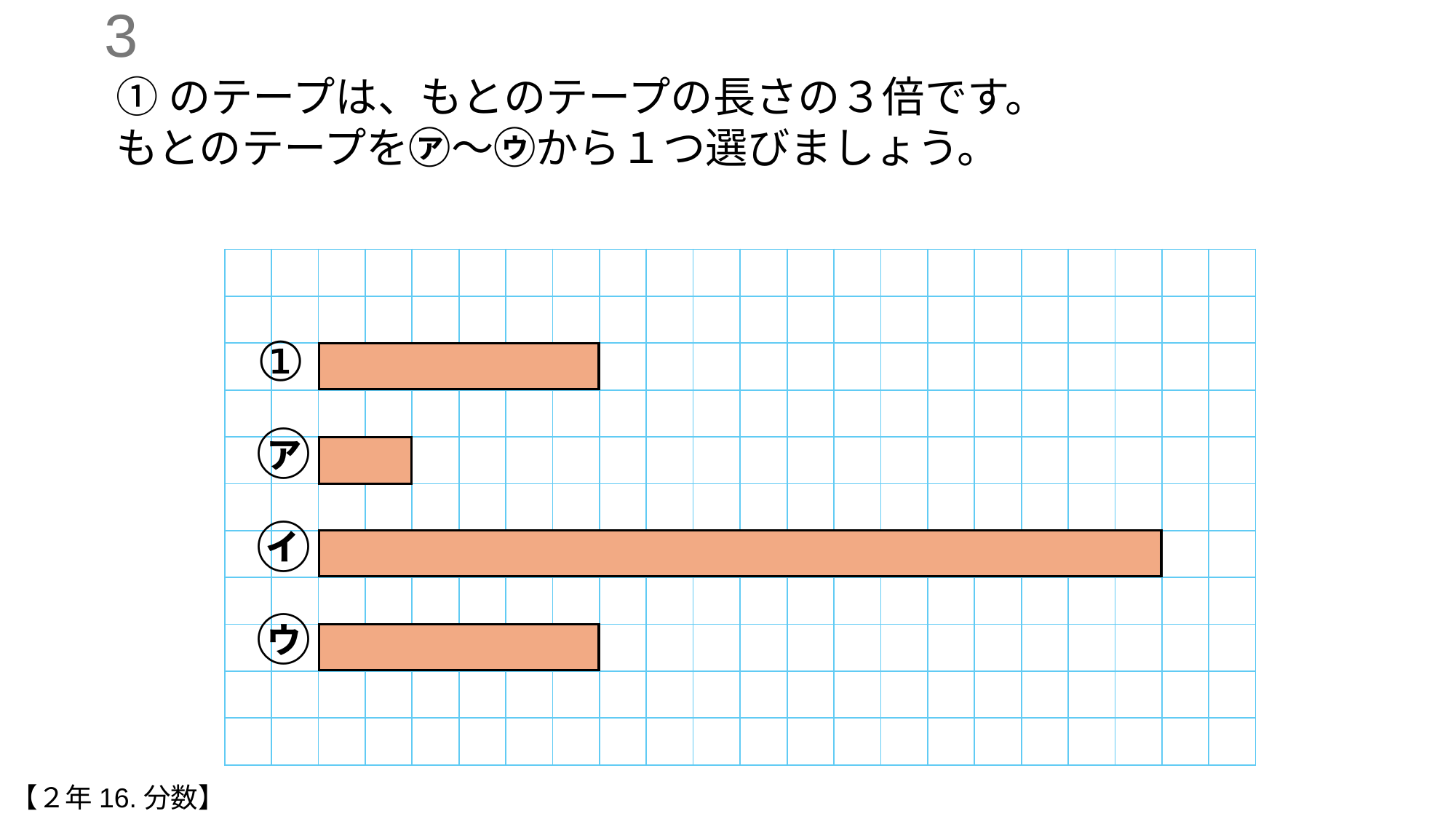

3
①のテープは、もとのテープの長さの３倍です。
もとのテープを㋐～㋒から１つ選びましょう。
|  |  |  |  |  |  |  |  |  |  |  |
| --- | --- | --- | --- | --- | --- | --- | --- | --- | --- | --- |
|  |  |  |  |  |  |  |  |  |  |  |
|  |  |  |  |  |  |  |  |  |  |  |
|  |  |  |  |  |  |  |  |  |  |  |
|  |  |  |  |  |  |  |  |  |  |  |
|  |  |  |  |  |  |  |  |  |  |  |
|  |  |  |  |  |  |  |  |  |  |  |
|  |  |  |  |  |  |  |  |  |  |  |
|  |  |  |  |  |  |  |  |  |  |  |
|  |  |  |  |  |  |  |  |  |  |  |
|  |  |  |  |  |  |  |  |  |  |  |
|  |  |  |  |  |  |  |  |  |  |  |
| --- | --- | --- | --- | --- | --- | --- | --- | --- | --- | --- |
|  |  |  |  |  |  |  |  |  |  |  |
|  |  |  |  |  |  |  |  |  |  |  |
|  |  |  |  |  |  |  |  |  |  |  |
|  |  |  |  |  |  |  |  |  |  |  |
|  |  |  |  |  |  |  |  |  |  |  |
|  |  |  |  |  |  |  |  |  |  |  |
|  |  |  |  |  |  |  |  |  |  |  |
|  |  |  |  |  |  |  |  |  |  |  |
|  |  |  |  |  |  |  |  |  |  |  |
|  |  |  |  |  |  |  |  |  |  |  |
①

㋐

㋑

㋒

【２年16.分数】